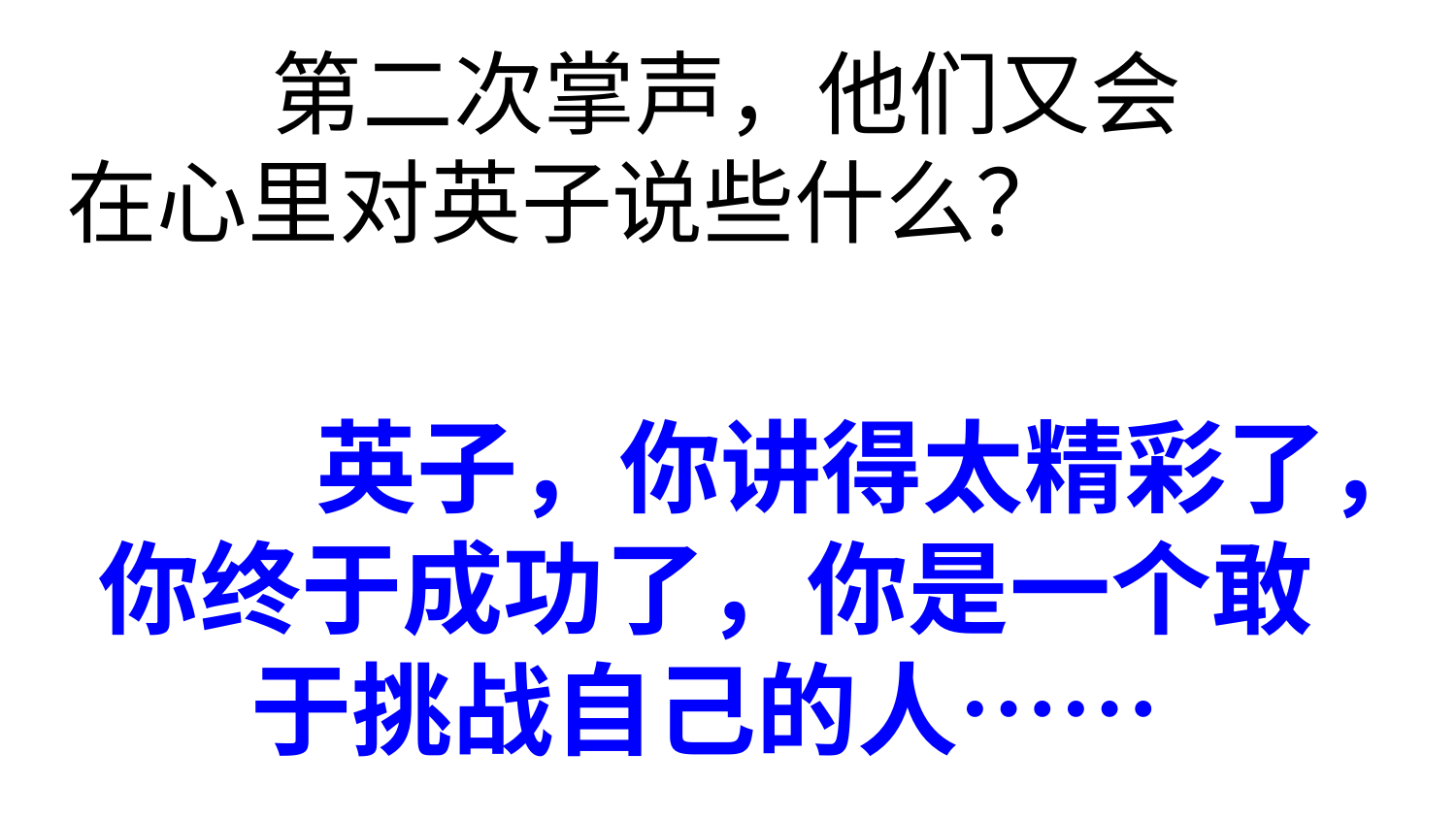

第二次掌声，他们又会在心里对英子说些什么？
# 英子，你讲得太精彩了，你终于成功了，你是一个敢于挑战自己的人……